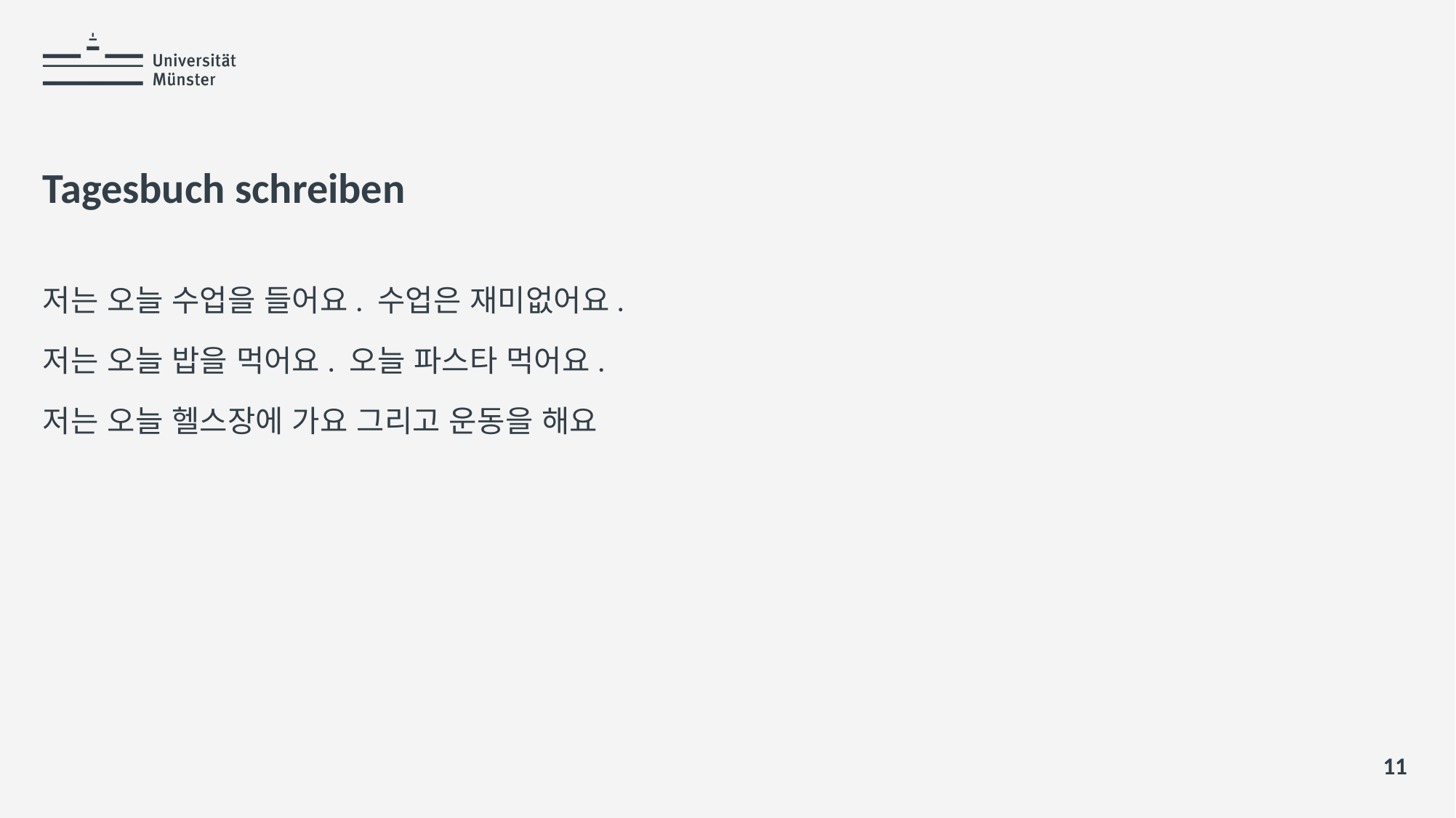

# Tagesbuch schreiben
저는 오늘 수업을 들어요. 수업은 재미없어요.
저는 오늘 밥을 먹어요. 오늘 파스타 먹어요.
저는 오늘 헬스장에 가요 그리고 운동을 해요

11